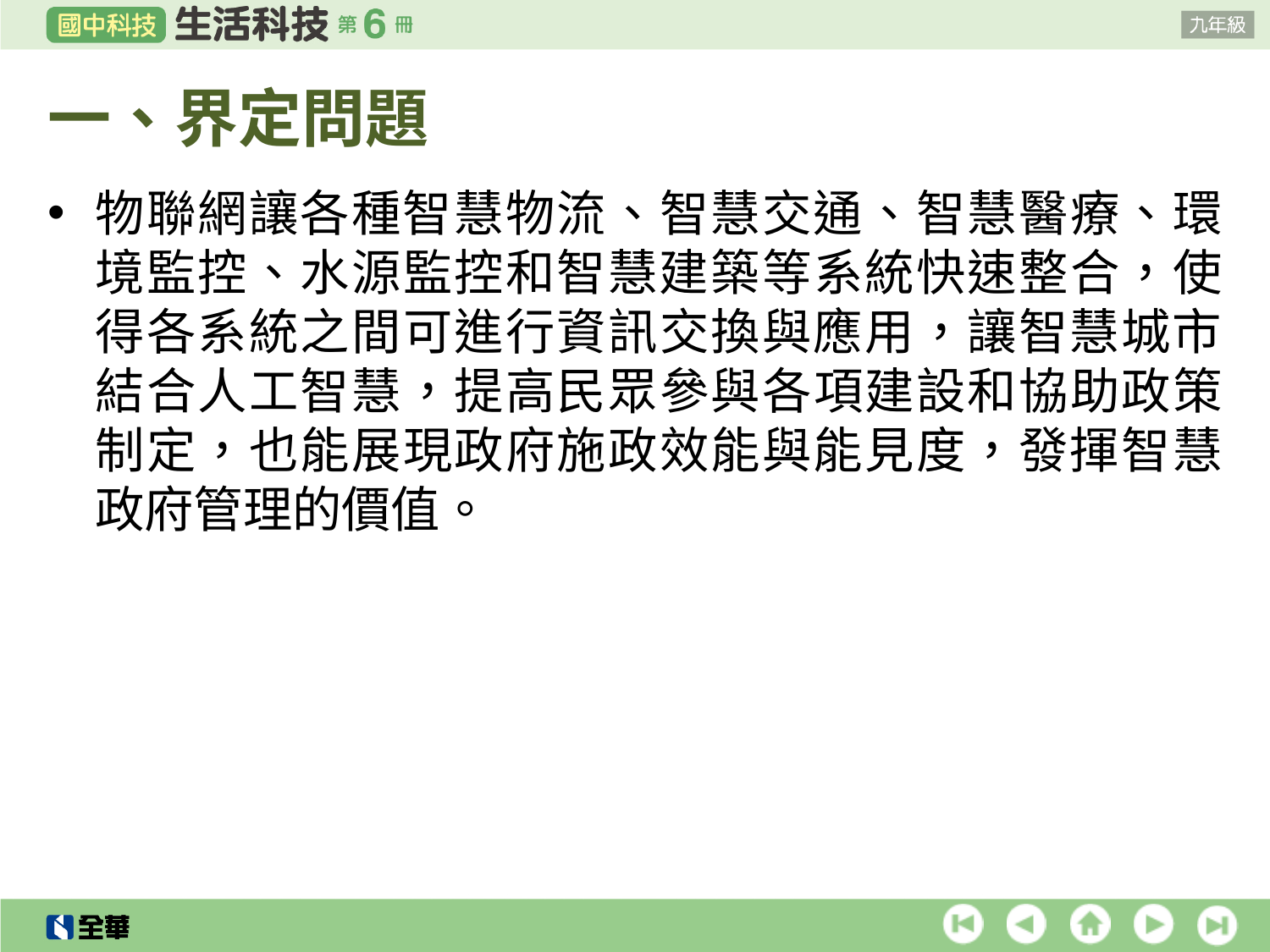

# 一、界定問題
物聯網讓各種智慧物流、智慧交通、智慧醫療、環境監控、水源監控和智慧建築等系統快速整合，使得各系統之間可進行資訊交換與應用，讓智慧城市結合人工智慧，提高民眾參與各項建設和協助政策制定，也能展現政府施政效能與能見度，發揮智慧政府管理的價值。